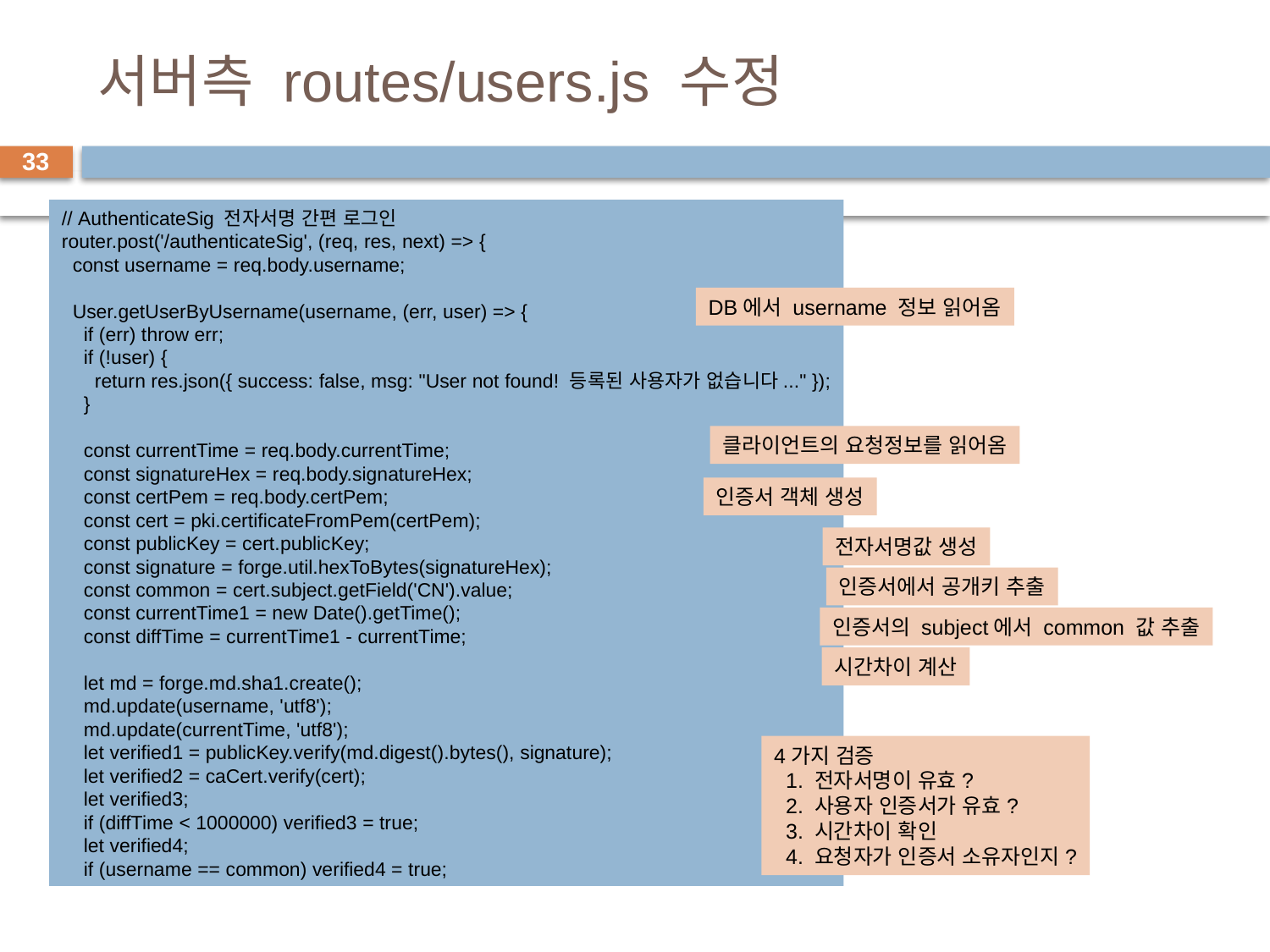

# 서버측 routes/users.js 수정
33
// AuthenticateSig 전자서명 간편 로그인
router.post('/authenticateSig', (req, res, next) => {
  const username = req.body.username;
  User.getUserByUsername(username, (err, user) => {
    if (err) throw err;
    if (!user) {
      return res.json({ success: false, msg: "User not found! 등록된 사용자가 없습니다..." });
    }
    const currentTime = req.body.currentTime;
    const signatureHex = req.body.signatureHex;
    const certPem = req.body.certPem;
    const cert = pki.certificateFromPem(certPem);
    const publicKey = cert.publicKey;
    const signature = forge.util.hexToBytes(signatureHex);
    const common = cert.subject.getField('CN').value;
    const currentTime1 = new Date().getTime();
    const diffTime = currentTime1 - currentTime;
    let md = forge.md.sha1.create();
    md.update(username, 'utf8');
    md.update(currentTime, 'utf8');
    let verified1 = publicKey.verify(md.digest().bytes(), signature);
    let verified2 = caCert.verify(cert);
    let verified3;
    if (diffTime < 1000000) verified3 = true;
    let verified4;
    if (username == common) verified4 = true;
DB에서 username 정보 읽어옴
클라이언트의 요청정보를 읽어옴
인증서 객체 생성
전자서명값 생성
인증서에서 공개키 추출
인증서의 subject에서 common 값 추출
시간차이 계산
4가지 검증
  1. 전자서명이 유효?
  2. 사용자 인증서가 유효?
  3. 시간차이 확인
  4. 요청자가 인증서 소유자인지?